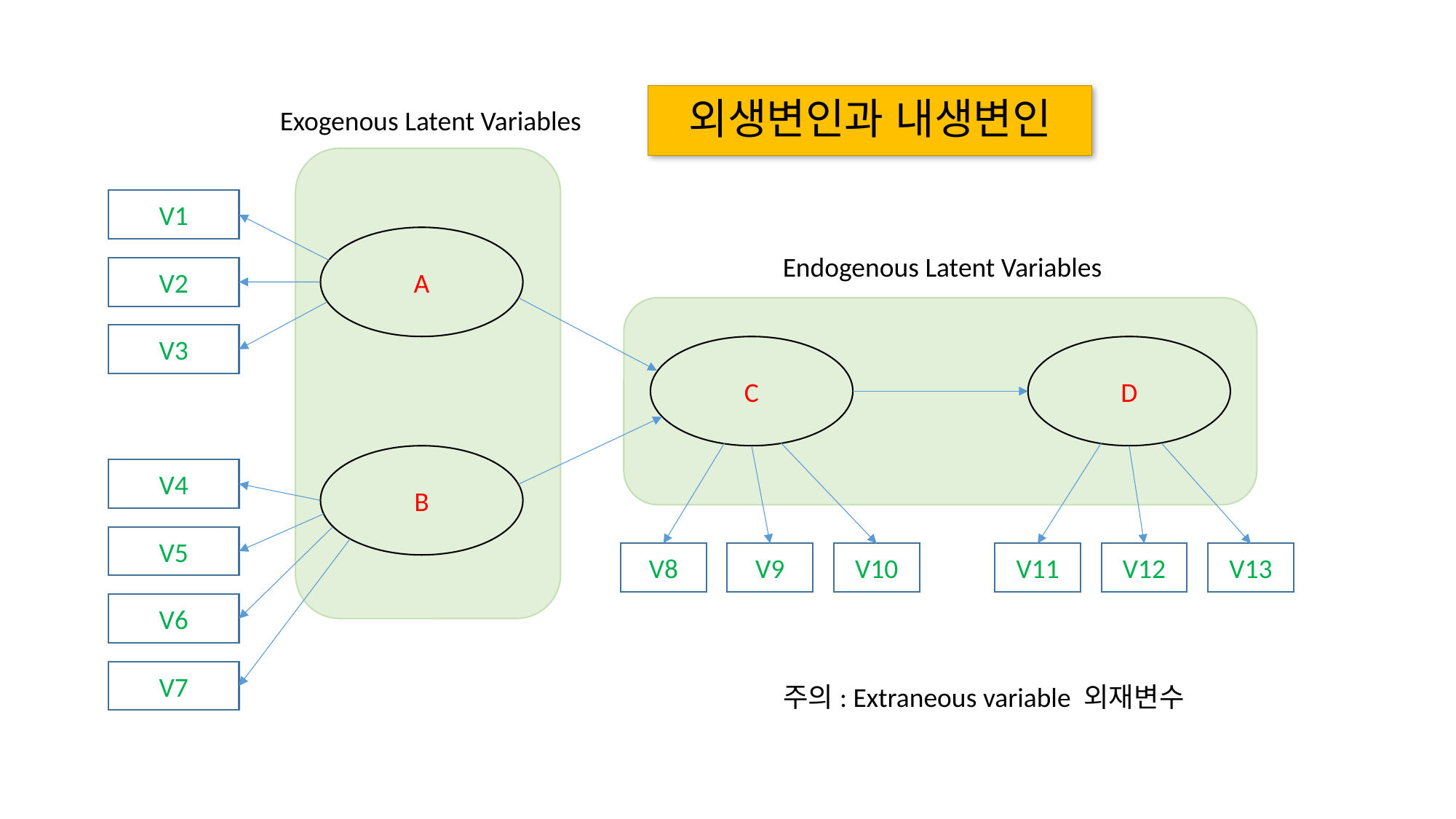

# 외생변인과 내생변인
Exogenous Latent Variables

V1
A
Endogenous Latent Variables
V2

V3
C
D
B
V4
V5
V8
V9
V10
V11
V12
V13
V6
V7
주의: Extraneous variable 외재변수